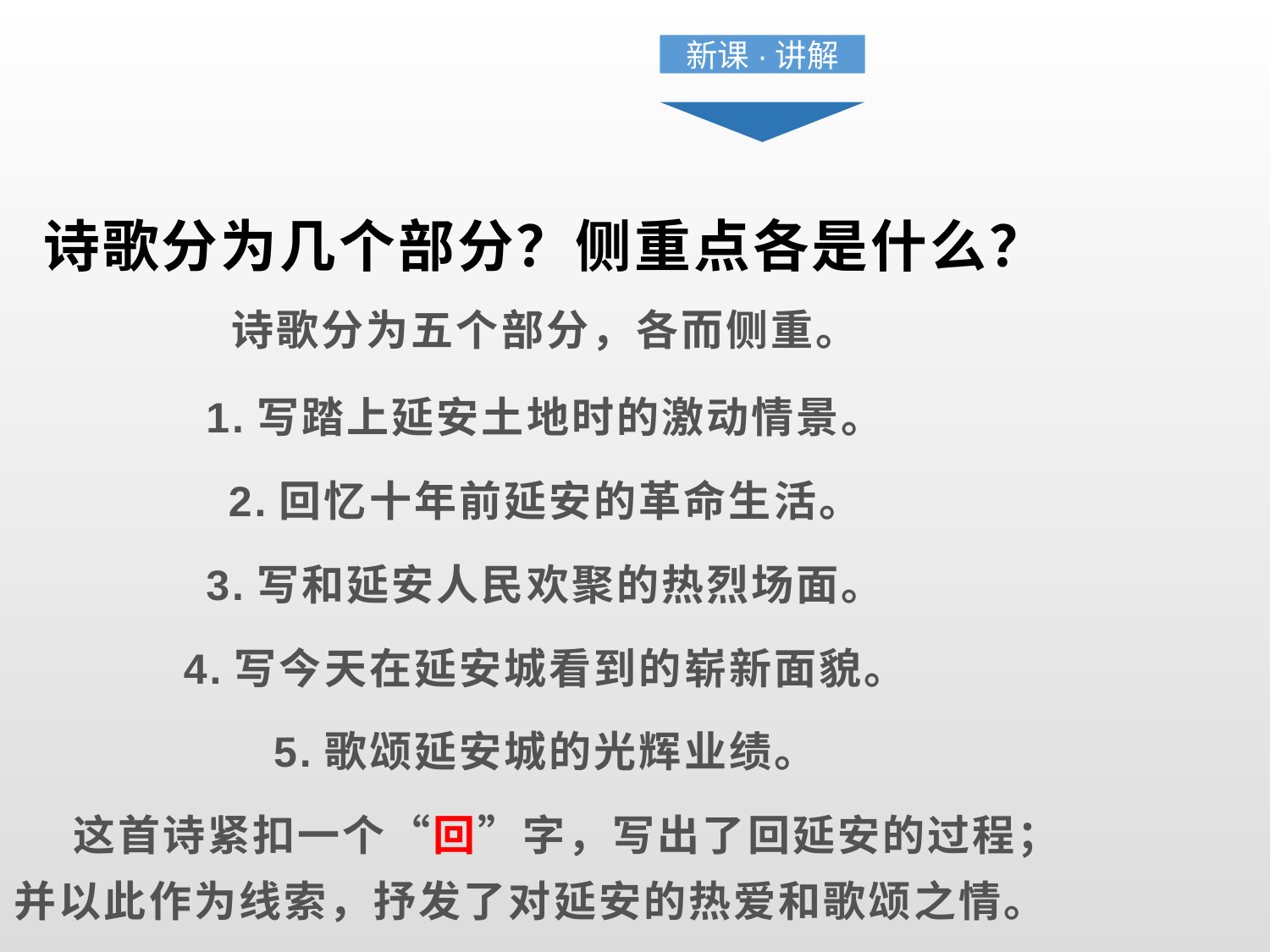

新课·讲解

 诗歌分为几个部分？侧重点各是什么？
 诗歌分为五个部分，各而侧重。
  1.写踏上延安土地时的激动情景。
  2.回忆十年前延安的革命生活。
  3.写和延安人民欢聚的热烈场面。
  4.写今天在延安城看到的崭新面貌。
  5.歌颂延安城的光辉业绩。
    这首诗紧扣一个“回”字，写出了回延安的过程；并以此作为线索，抒发了对延安的热爱和歌颂之情。